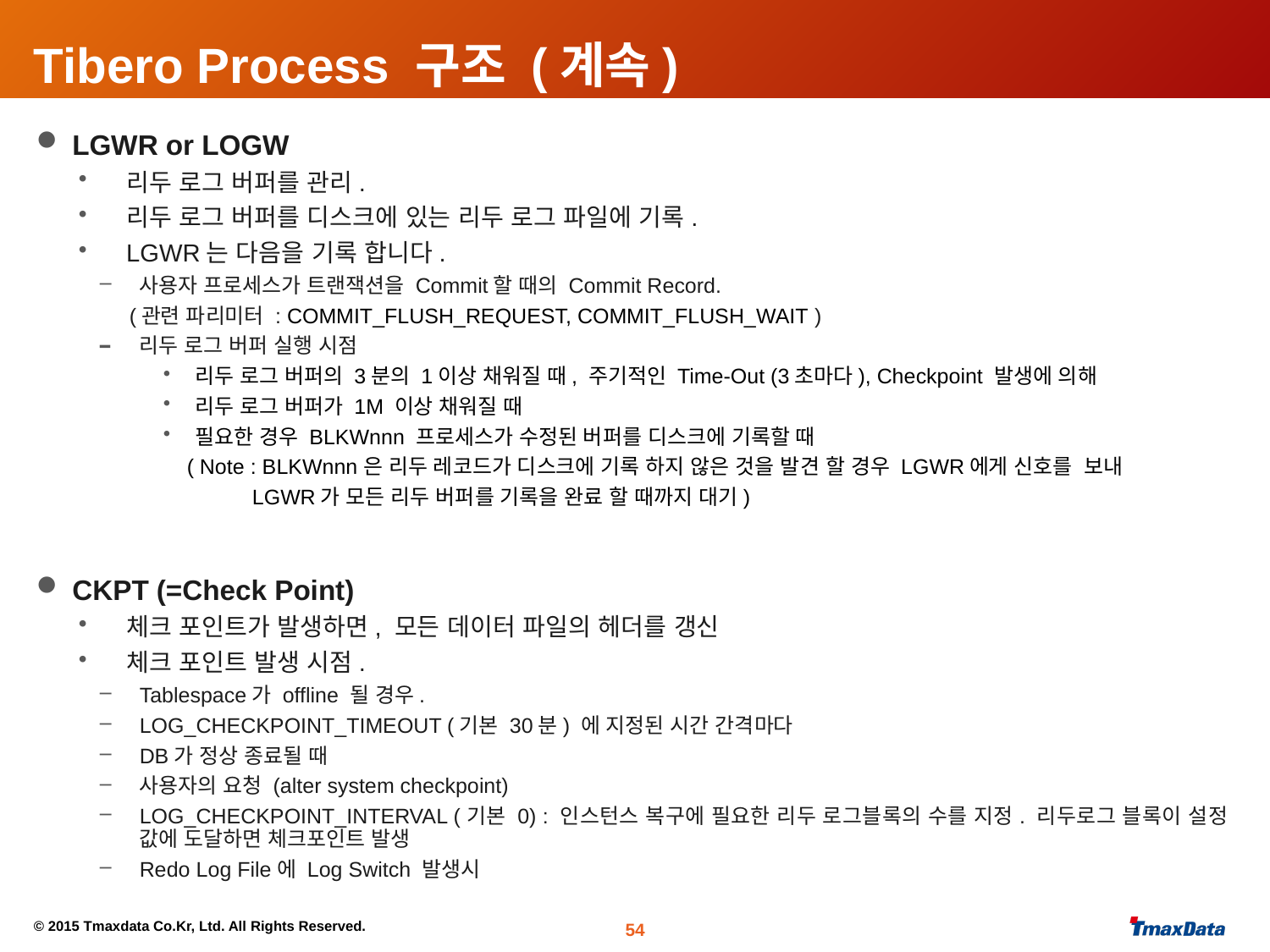

# Tibero Process 구조 (계속)
 LGWR or LOGW
리두 로그 버퍼를 관리.
리두 로그 버퍼를 디스크에 있는 리두 로그 파일에 기록.
LGWR는 다음을 기록 합니다.
사용자 프로세스가 트랜잭션을 Commit할 때의 Commit Record.
     (관련 파리미터 : COMMIT_FLUSH_REQUEST, COMMIT_FLUSH_WAIT )
리두 로그 버퍼 실행 시점
리두 로그 버퍼의 3분의 1이상 채워질 때, 주기적인 Time-Out (3초마다), Checkpoint 발생에 의해
리두 로그 버퍼가 1M 이상 채워질 때
필요한 경우 BLKWnnn 프로세스가 수정된 버퍼를 디스크에 기록할 때
    ( Note : BLKWnnn은 리두 레코드가 디스크에 기록 하지 않은 것을 발견 할 경우 LGWR에게 신호를  보내
               LGWR가 모든 리두 버퍼를 기록을 완료 할 때까지 대기)

 CKPT (=Check Point)
체크 포인트가 발생하면, 모든 데이터 파일의 헤더를 갱신
체크 포인트 발생 시점.
Tablespace가 offline 될 경우.
LOG_CHECKPOINT_TIMEOUT (기본 30분) 에 지정된 시간 간격마다
DB가 정상 종료될 때
사용자의 요청 (alter system checkpoint)
LOG_CHECKPOINT_INTERVAL (기본 0) : 인스턴스 복구에 필요한 리두 로그블록의 수를 지정. 리두로그 블록이 설정 값에 도달하면 체크포인트 발생
Redo Log File에 Log Switch 발생시